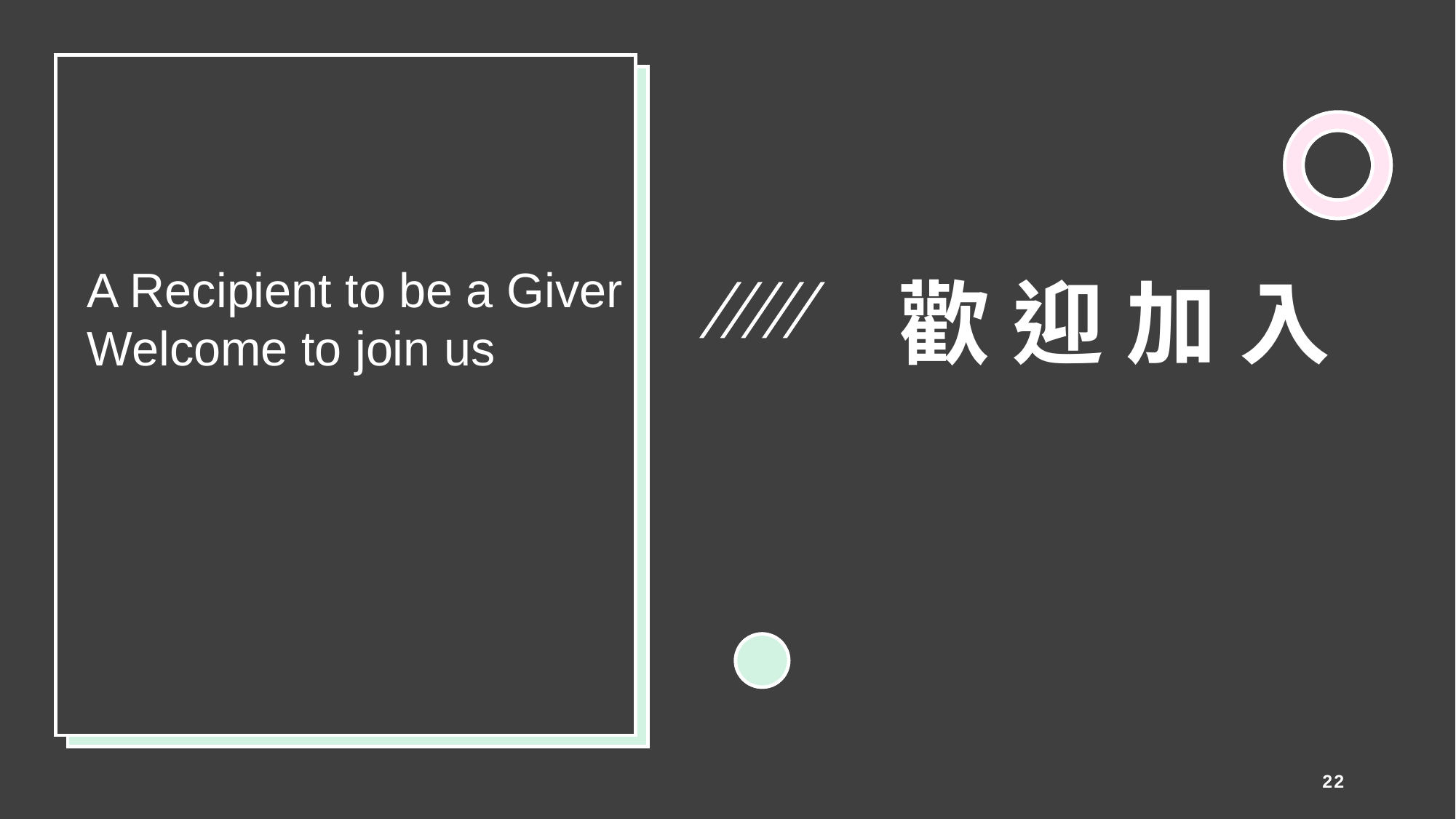

歡迎加入
A Recipient to be a Giver
Welcome to join us
22